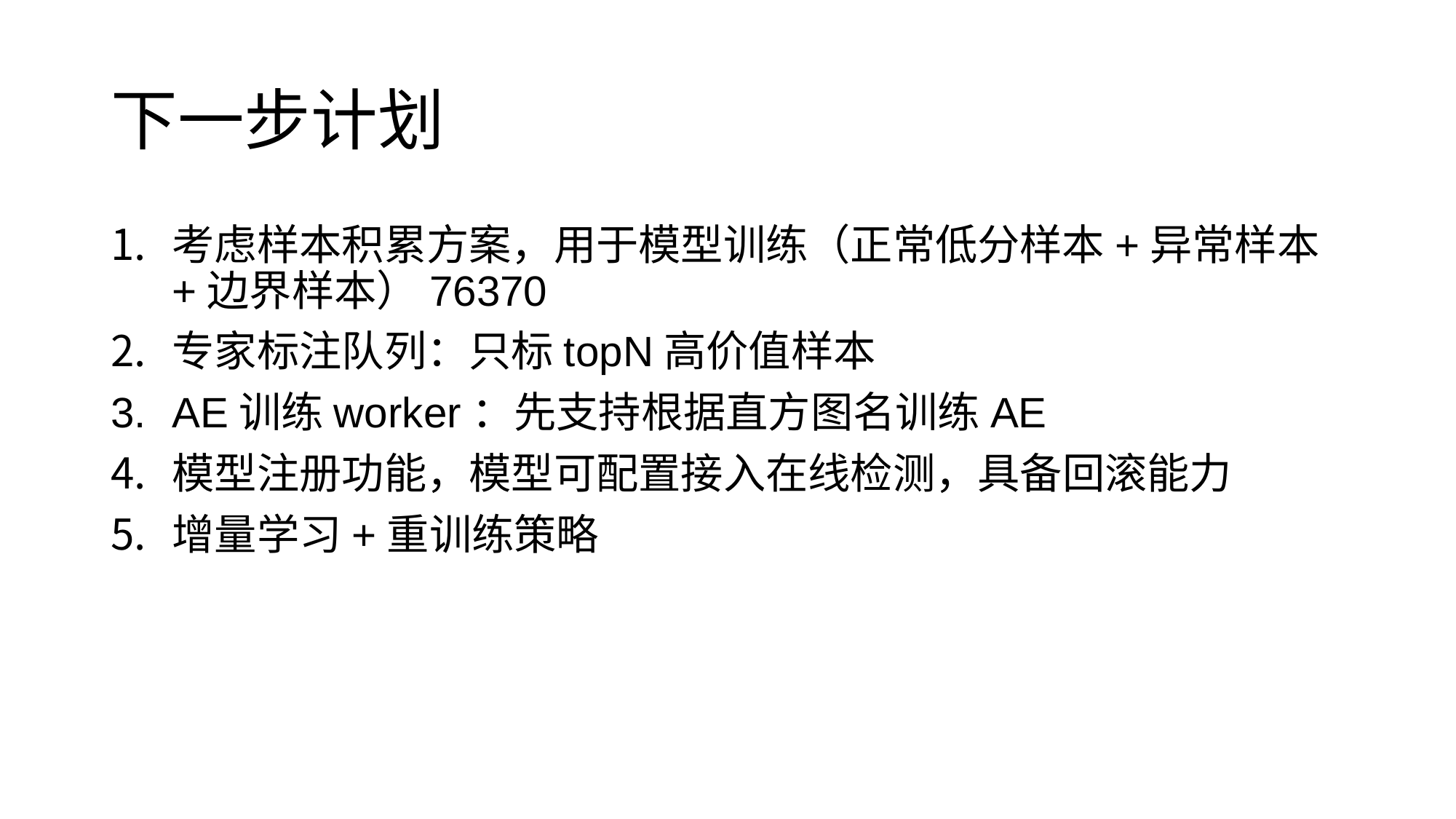

# 下一步计划
考虑样本积累方案，用于模型训练（正常低分样本+异常样本+边界样本）76370
专家标注队列：只标topN高价值样本
AE训练worker：先支持根据直方图名训练AE
模型注册功能，模型可配置接入在线检测，具备回滚能力
增量学习+重训练策略